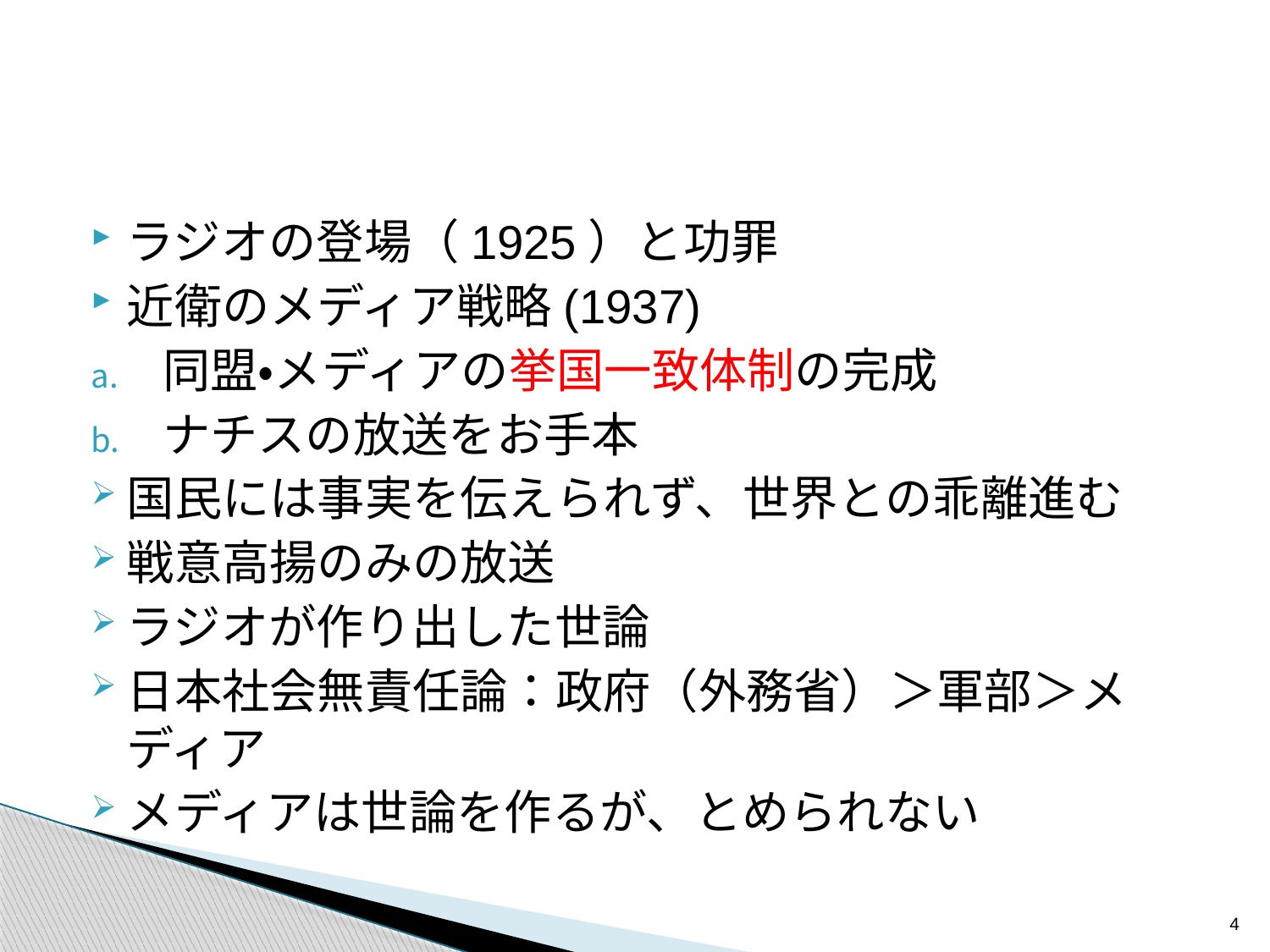

#
ラジオの登場（1925）と功罪
近衛のメディア戦略(1937)
同盟・メディアの挙国一致体制の完成
ナチスの放送をお手本
国民には事実を伝えられず、世界との乖離進む
戦意高揚のみの放送
ラジオが作り出した世論
日本社会無責任論：政府（外務省）＞軍部＞メディア
メディアは世論を作るが、とめられない

4